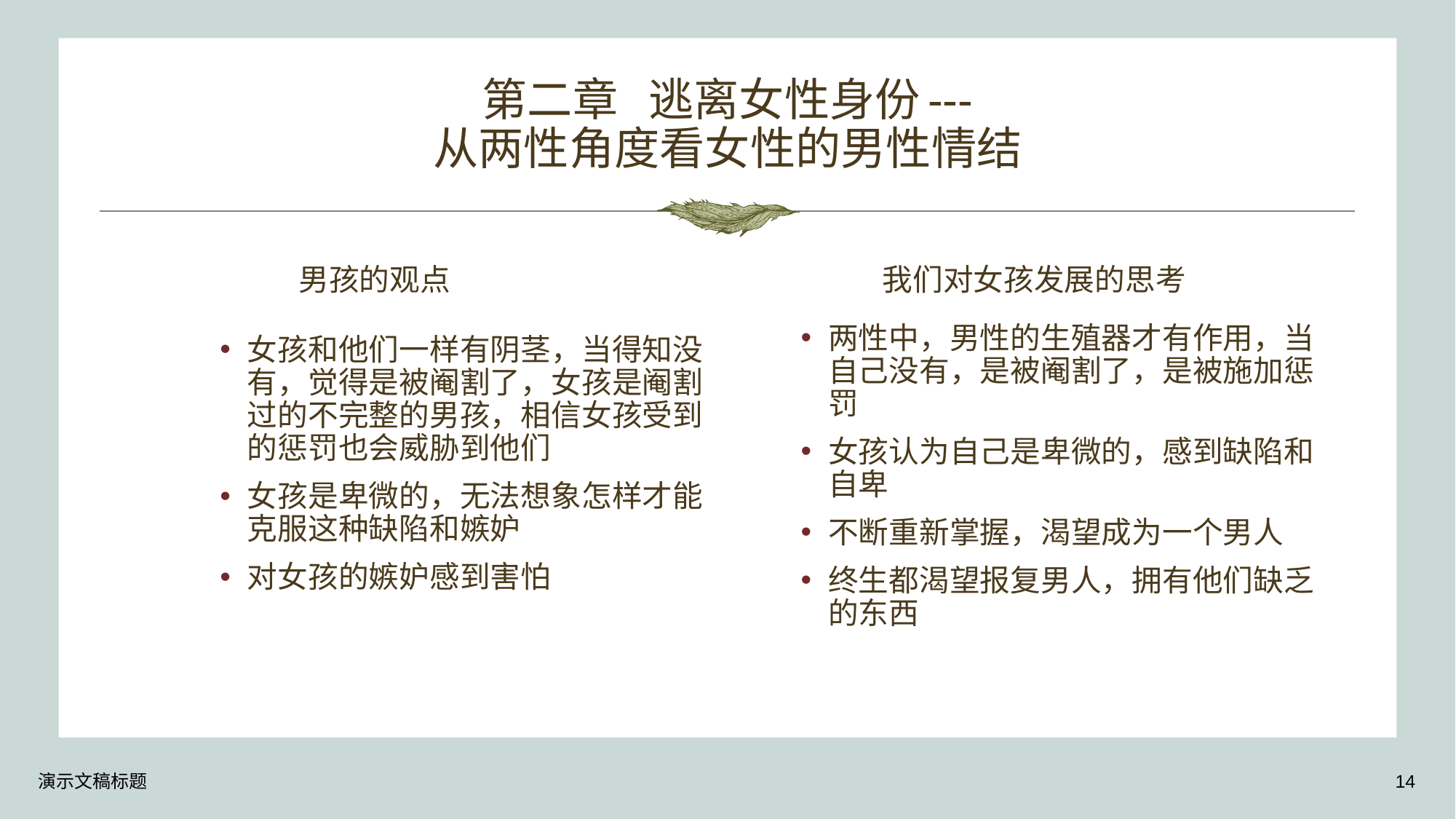

# 第二章   逃离女性身份--- 从两性角度看女性的男性情结
男孩的观点
我们对女孩发展的思考
两性中，男性的生殖器才有作用，当自己没有，是被阉割了，是被施加惩罚
女孩认为自己是卑微的，感到缺陷和自卑
不断重新掌握，渴望成为一个男人
终生都渴望报复男人，拥有他们缺乏的东西
女孩和他们一样有阴茎，当得知没有，觉得是被阉割了，女孩是阉割过的不完整的男孩，相信女孩受到的惩罚也会威胁到他们
女孩是卑微的，无法想象怎样才能克服这种缺陷和嫉妒
对女孩的嫉妒感到害怕
演示文稿标题
14